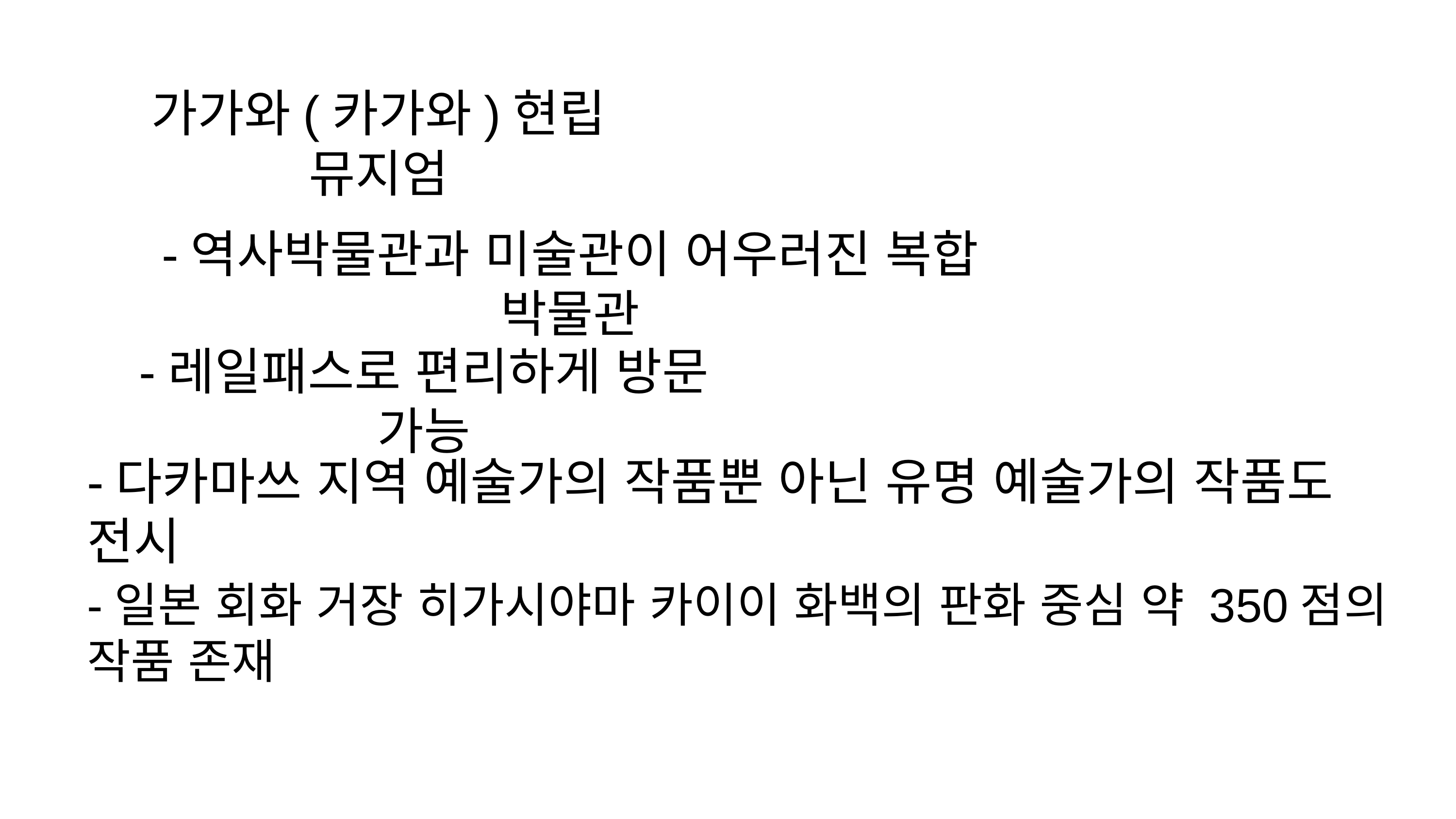

가가와(카가와)현립 뮤지엄
-역사박물관과 미술관이 어우러진 복합 박물관
-레일패스로 편리하게 방문 가능
-다카마쓰 지역 예술가의 작품뿐 아닌 유명 예술가의 작품도 전시
-일본 회화 거장 히가시야마 카이이 화백의 판화 중심 약 350점의 작품 존재